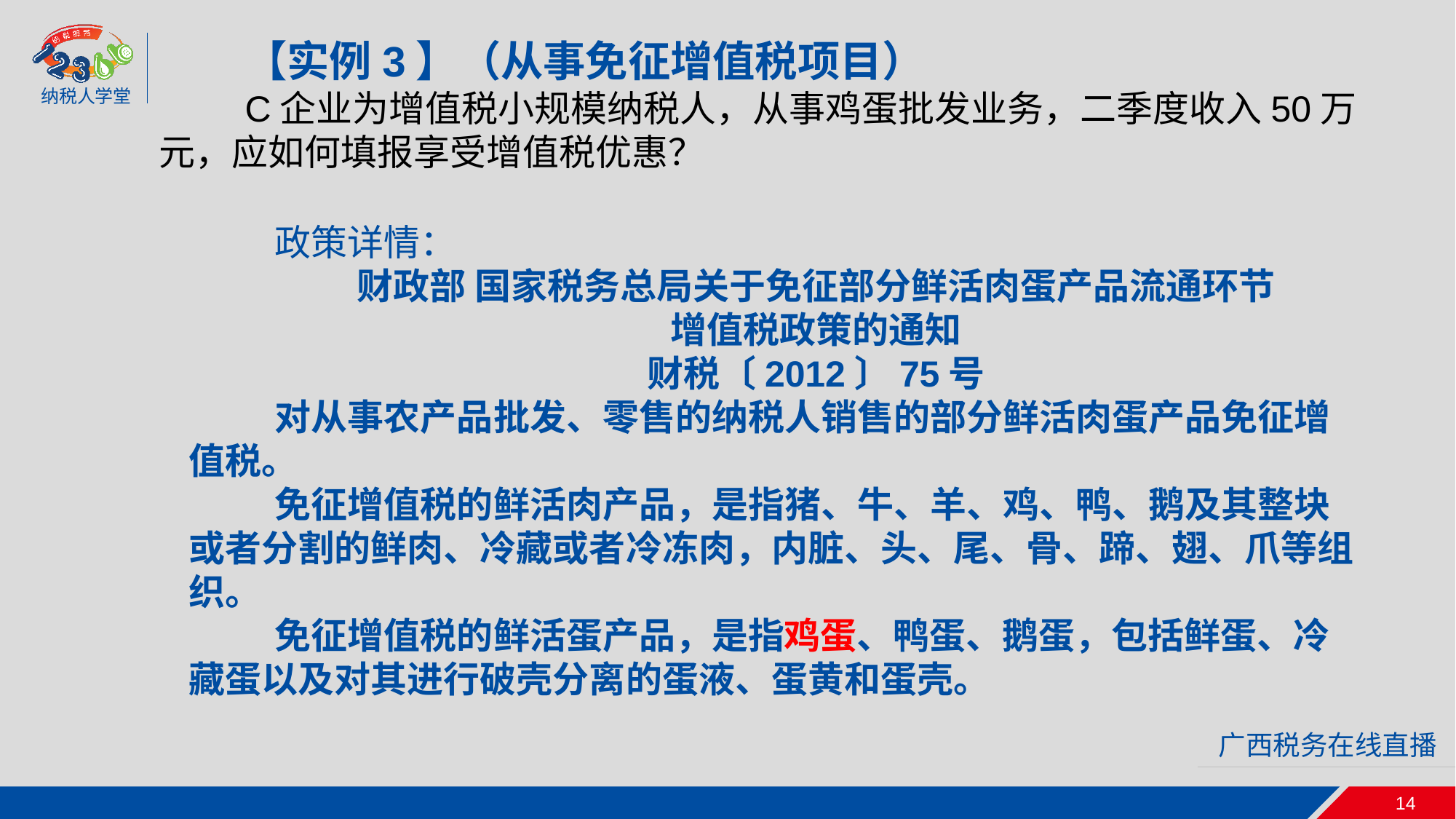

【实例3】（从事免征增值税项目）
C企业为增值税小规模纳税人，从事鸡蛋批发业务，二季度收入50万元，应如何填报享受增值税优惠？
政策详情：
财政部 国家税务总局关于免征部分鲜活肉蛋产品流通环节
增值税政策的通知
财税〔2012〕75号
对从事农产品批发、零售的纳税人销售的部分鲜活肉蛋产品免征增值税。
免征增值税的鲜活肉产品，是指猪、牛、羊、鸡、鸭、鹅及其整块或者分割的鲜肉、冷藏或者冷冻肉，内脏、头、尾、骨、蹄、翅、爪等组织。
免征增值税的鲜活蛋产品，是指鸡蛋、鸭蛋、鹅蛋，包括鲜蛋、冷藏蛋以及对其进行破壳分离的蛋液、蛋黄和蛋壳。